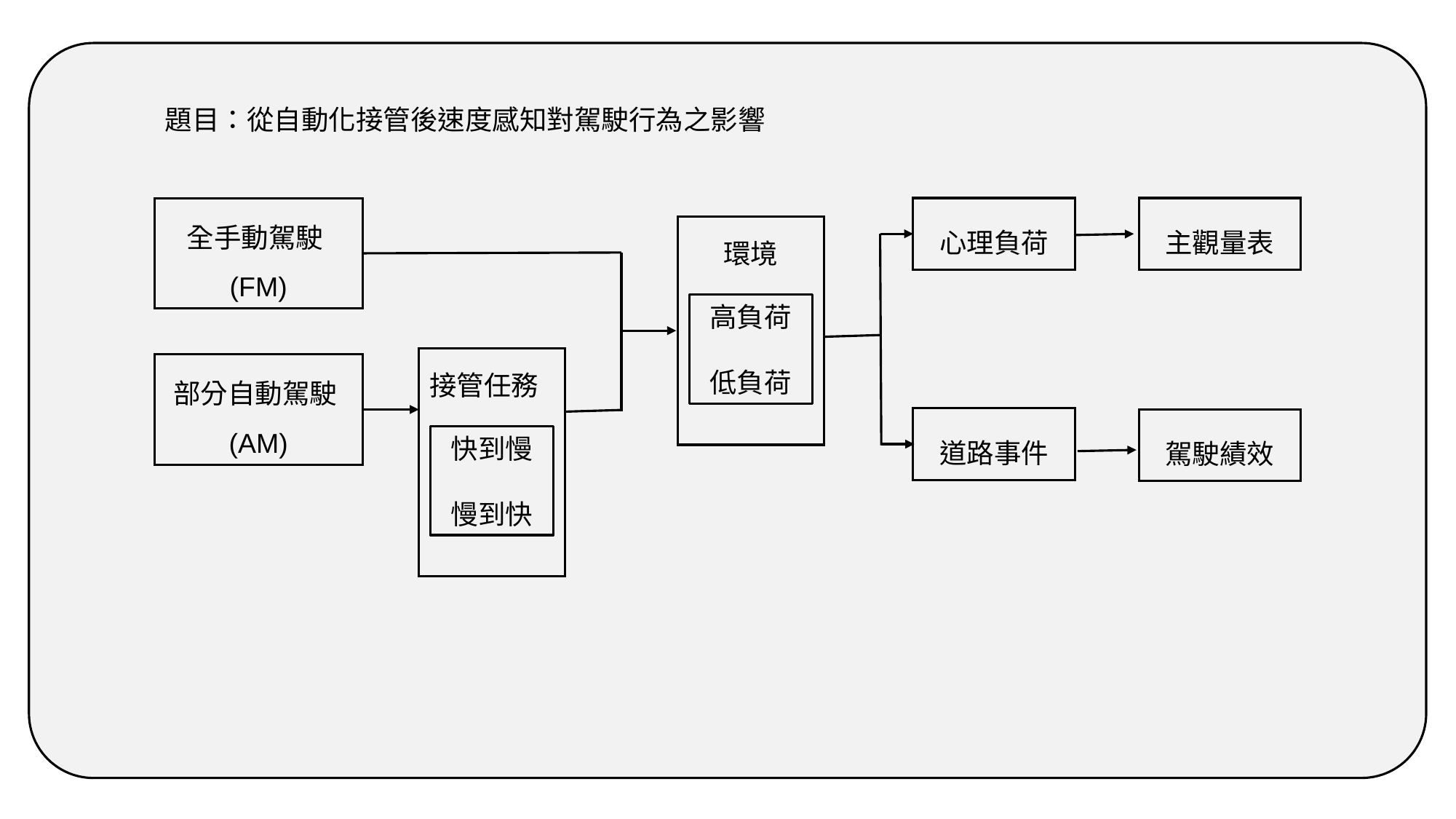

題目：從自動化接管後速度感知對駕駛行為之影響
心理負荷
主觀量表
全手動駕駛(FM)

環境
高負荷

低負荷

接管任務
快到慢

慢到快
部分自動駕駛(AM)
道路事件
駕駛績效